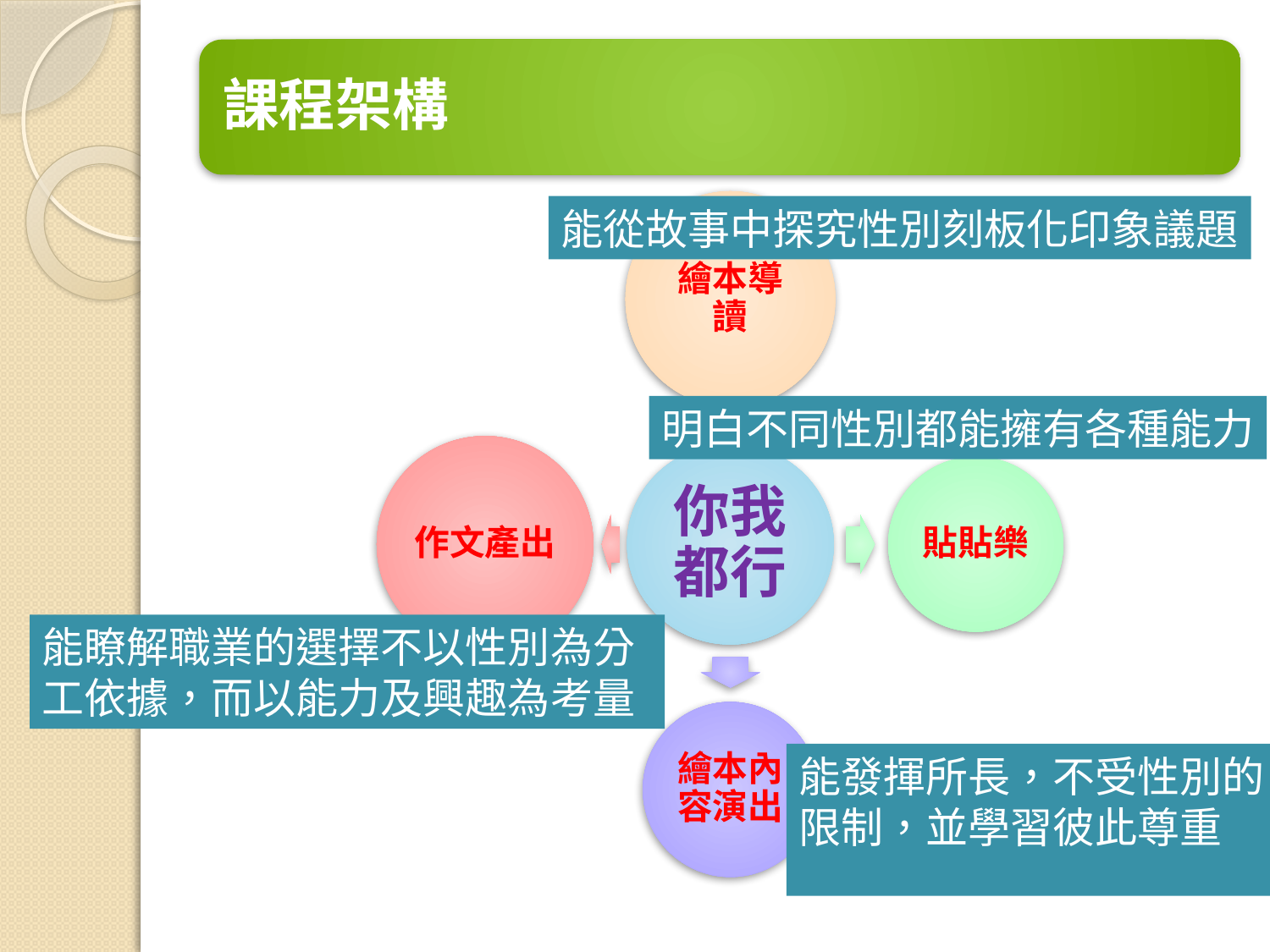

課程架構
能從故事中探究性別刻板化印象議題
你我都行

繪本導讀

貼貼樂

繪本內容演出

作文產出
明白不同性別都能擁有各種能力
能瞭解職業的選擇不以性別為分工依據，而以能力及興趣為考量
能發揮所長，不受性別的
限制，並學習彼此尊重